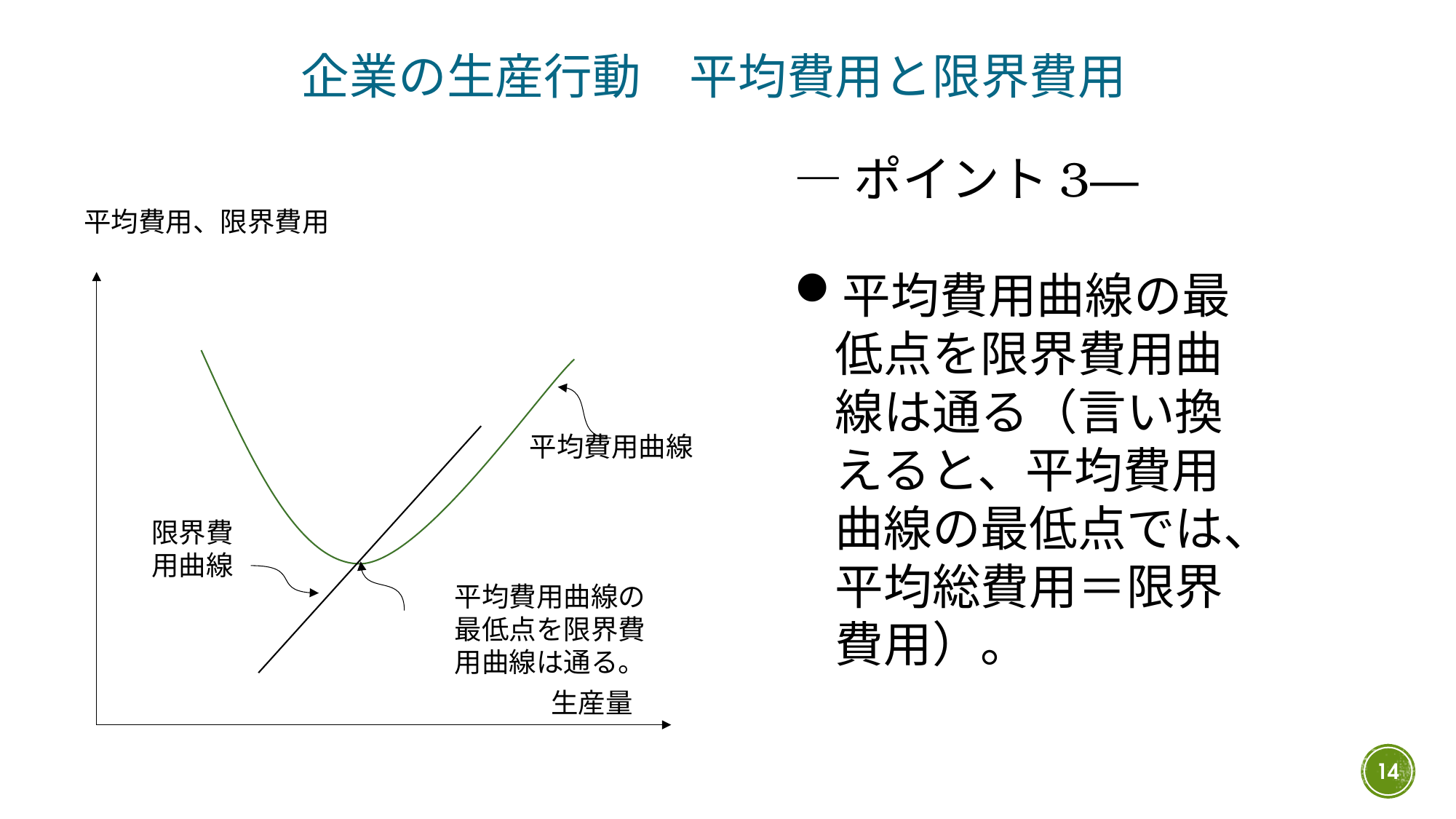

企業の生産行動　平均費用と限界費用
―ポイント3―

平均費用曲線の最低点を限界費用曲線は通る（言い換えると、平均費用曲線の最低点では、平均総費用＝限界費用）。

平均費用、限界費用

平均費用曲線
限界費用曲線
平均費用曲線の最低点を限界費用曲線は通る。
生産量
14